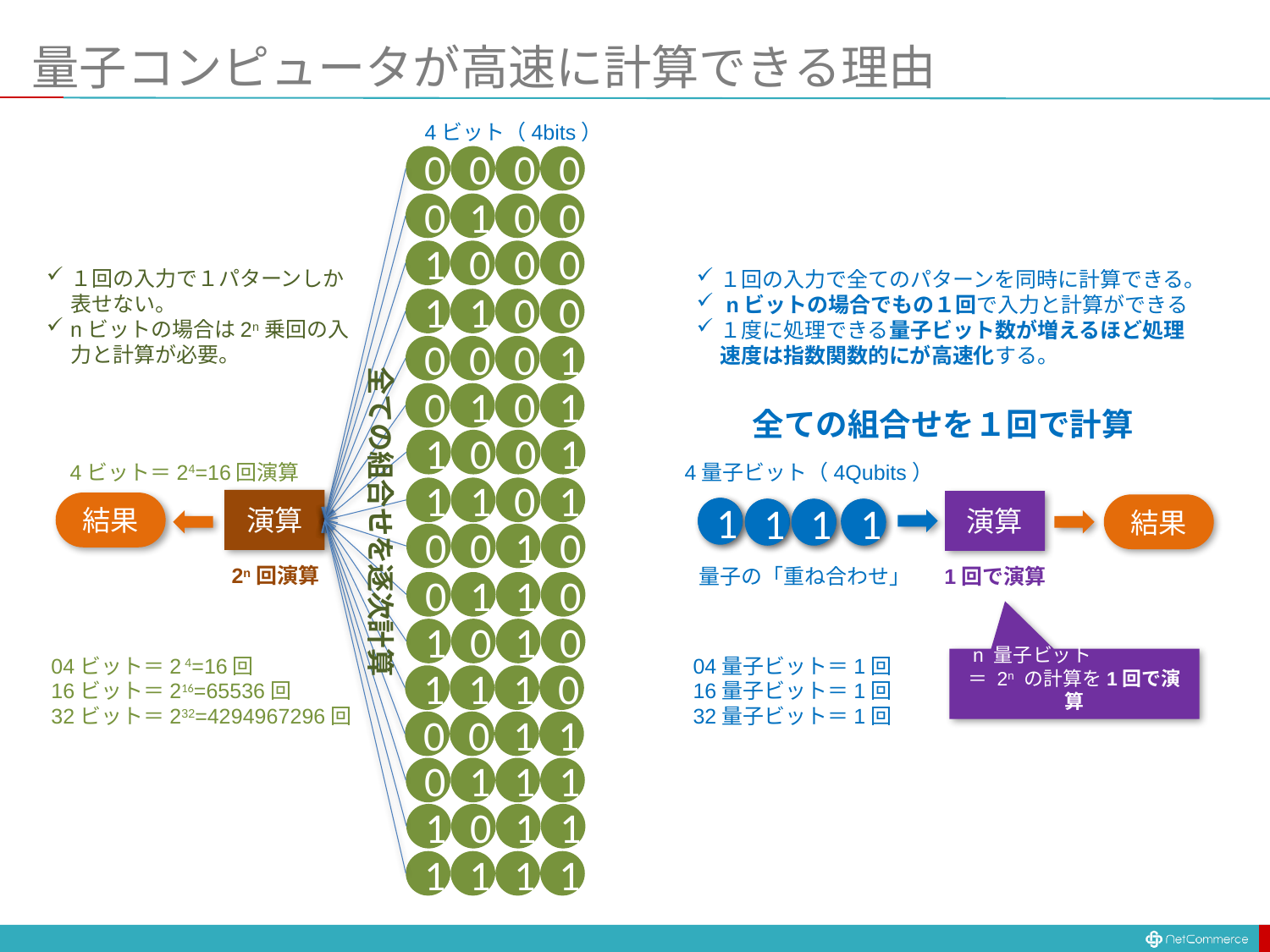

# 量子コンピュータが高速に計算できる理由
4ビット（4bits）
0
0
0
0
0
1
0
0
1
0
0
0
１回の入力で１パターンしか表せない。
nビットの場合は2n乗回の入力と計算が必要。
１回の入力で全てのパターンを同時に計算できる。
 nビットの場合でもの１回で入力と計算ができる
１度に処理できる量子ビット数が増えるほど処理速度は指数関数的にが高速化する。
1
1
0
0
0
0
0
1
全ての組合せを逐次計算
0
1
0
1
全ての組合せを１回で計算
1
0
0
1
4ビット＝24=16回演算
4量子ビット（4Qubits）
1
1
0
1
演算
演算
結果
結果
1
0
1
1
1
0
0
0

0
0
1
0
2n回演算
量子の「重ね合わせ」
1回で演算
0
1
1
0
1
0
1
0
04量子ビット＝1回
16量子ビット＝1回
32量子ビット＝1回
04ビット＝2 4=16回
16ビット＝216=65536回
32ビット＝232=4294967296回
  n 量子ビット
＝ 2n の計算を1回で演算
1
1
1
0
0
0
1
1
0
1
1
1
1
0
1
1
1
1
1
1